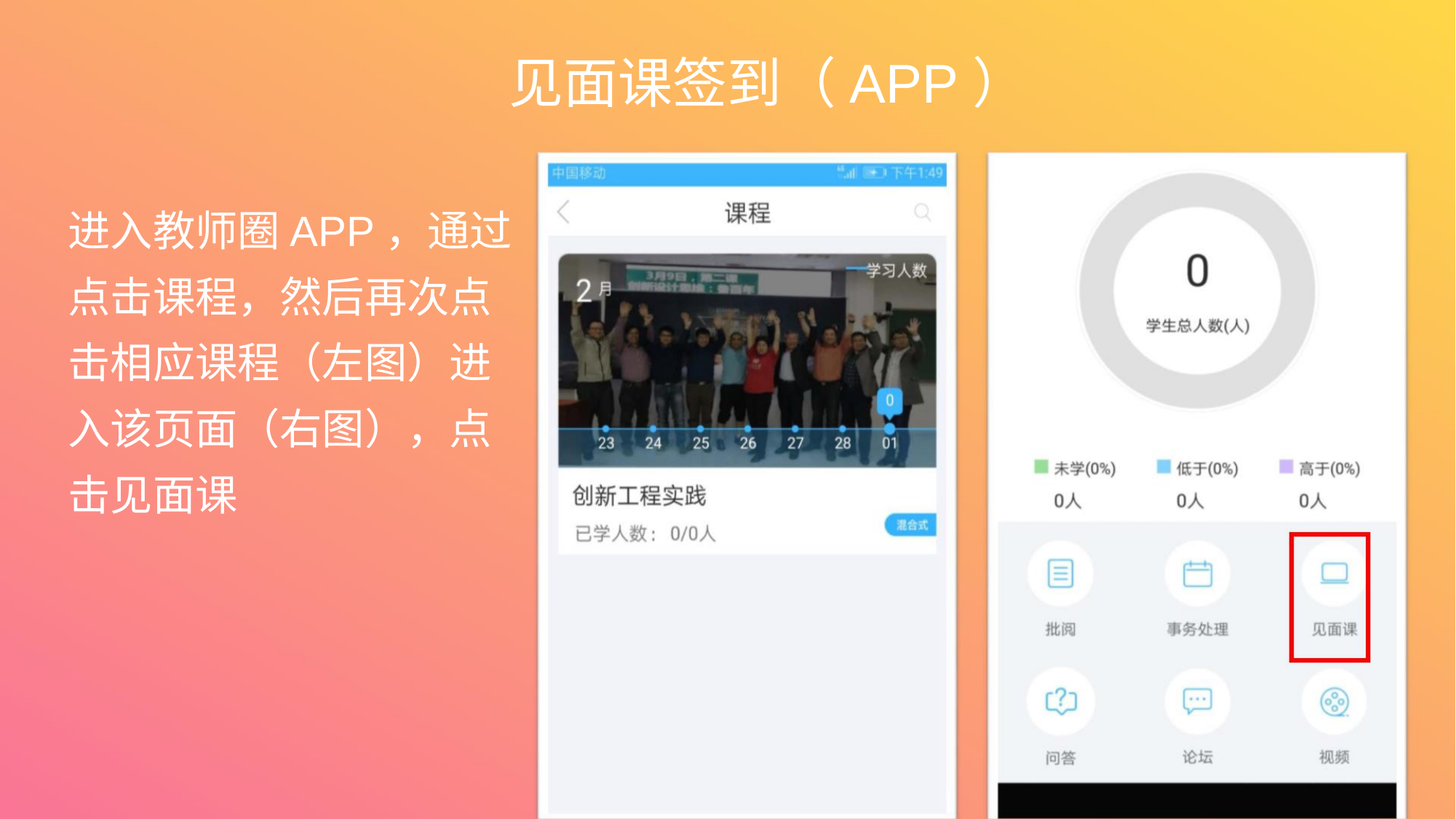

见面课签到（APP）
进入教师圈APP，通过
点击课程，然后再次点
击相应课程（左图）进
入该页面（右图），点
击见面课